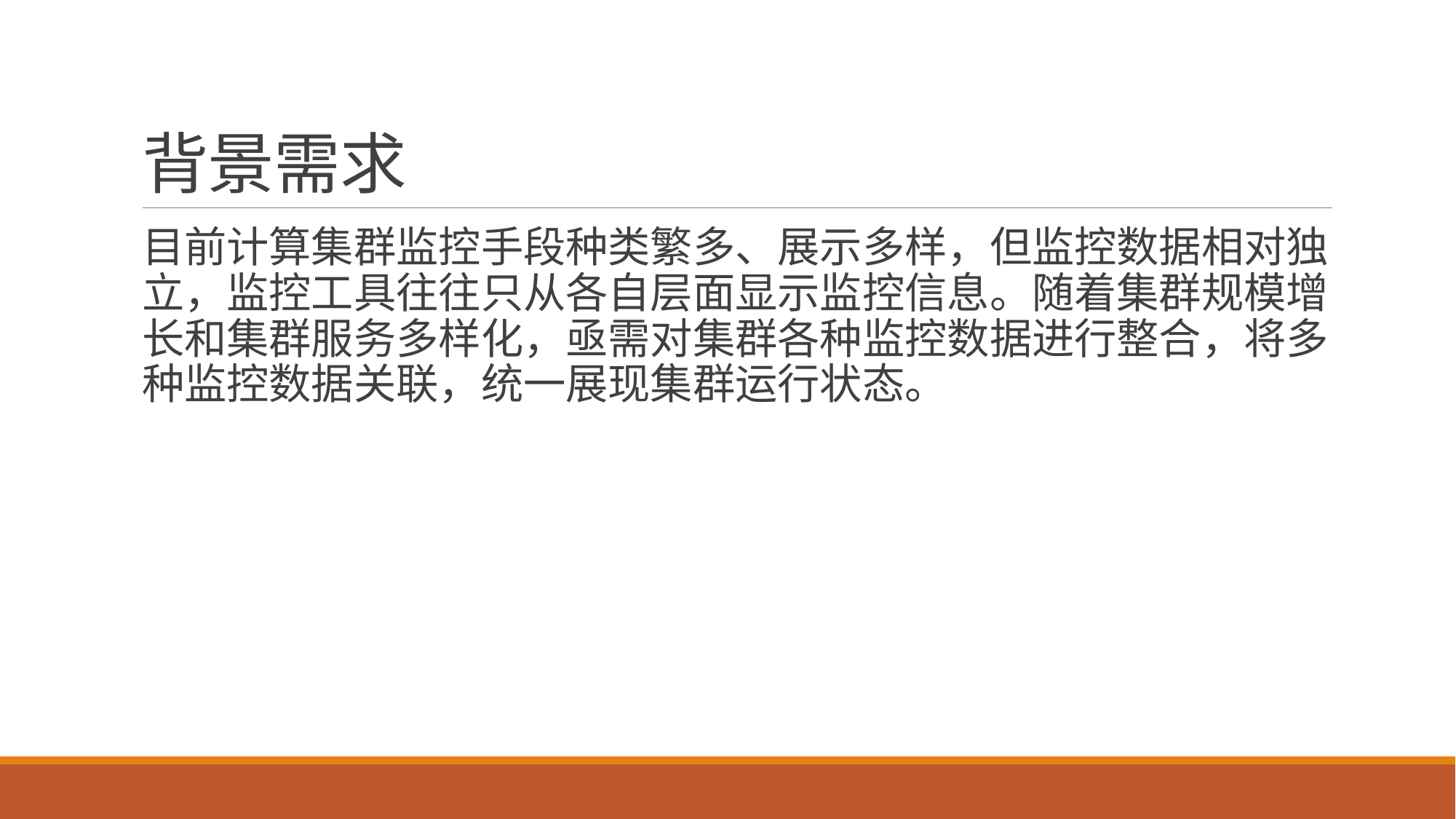

# 背景需求
目前计算集群监控手段种类繁多、展示多样，但监控数据相对独立，监控工具往往只从各自层面显示监控信息。随着集群规模增长和集群服务多样化，亟需对集群各种监控数据进行整合，将多种监控数据关联，统一展现集群运行状态。